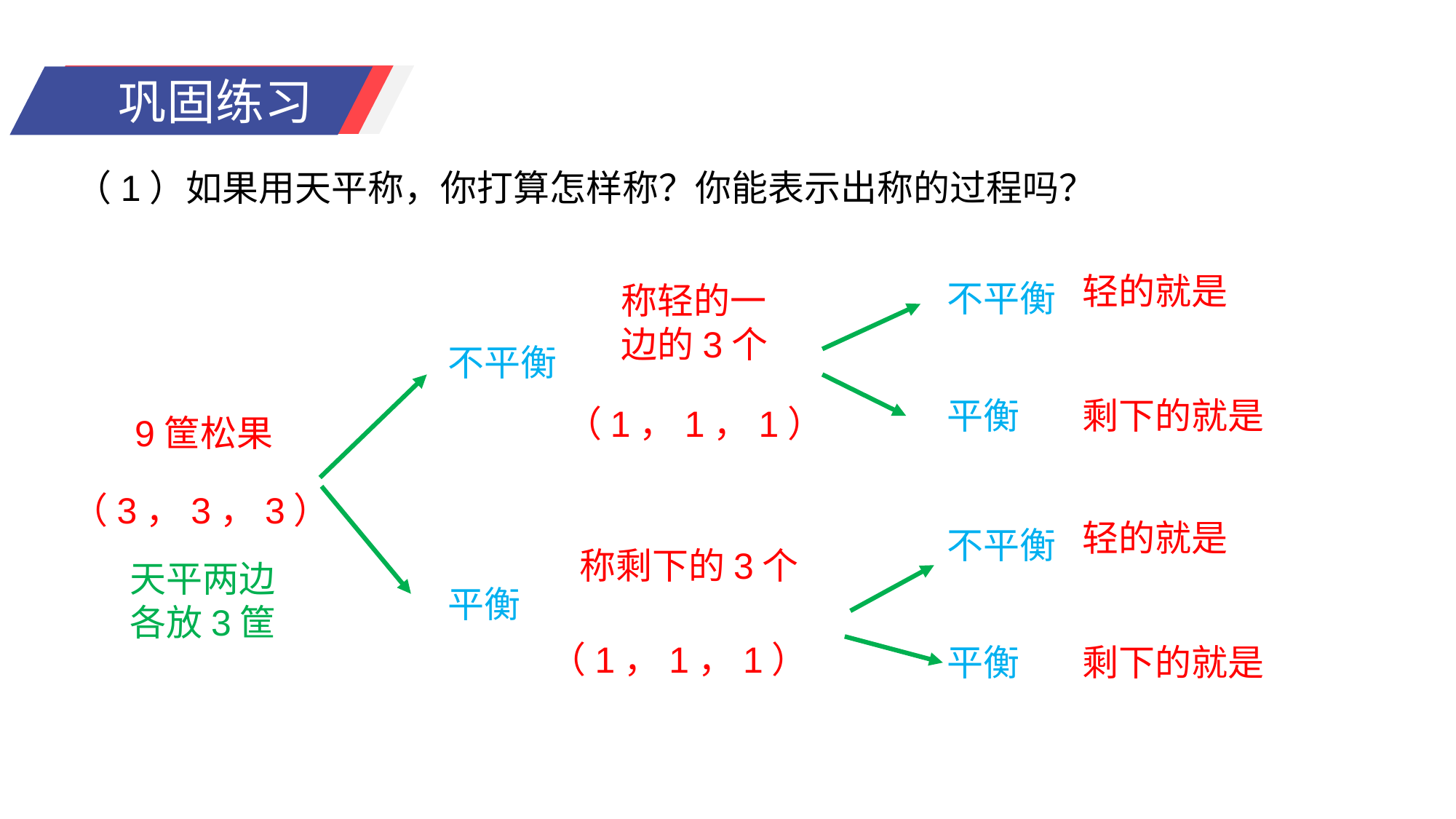

（1）如果用天平称，你打算怎样称？你能表示出称的过程吗？
轻的就是
不平衡
称轻的一
边的3个

不平衡

平衡
剩下的就是
（1，1，1）
9筐松果
（3，3，3）

轻的就是
不平衡
称剩下的3个
天平两边
各放3筐

平衡
（1，1，1）
平衡
剩下的就是